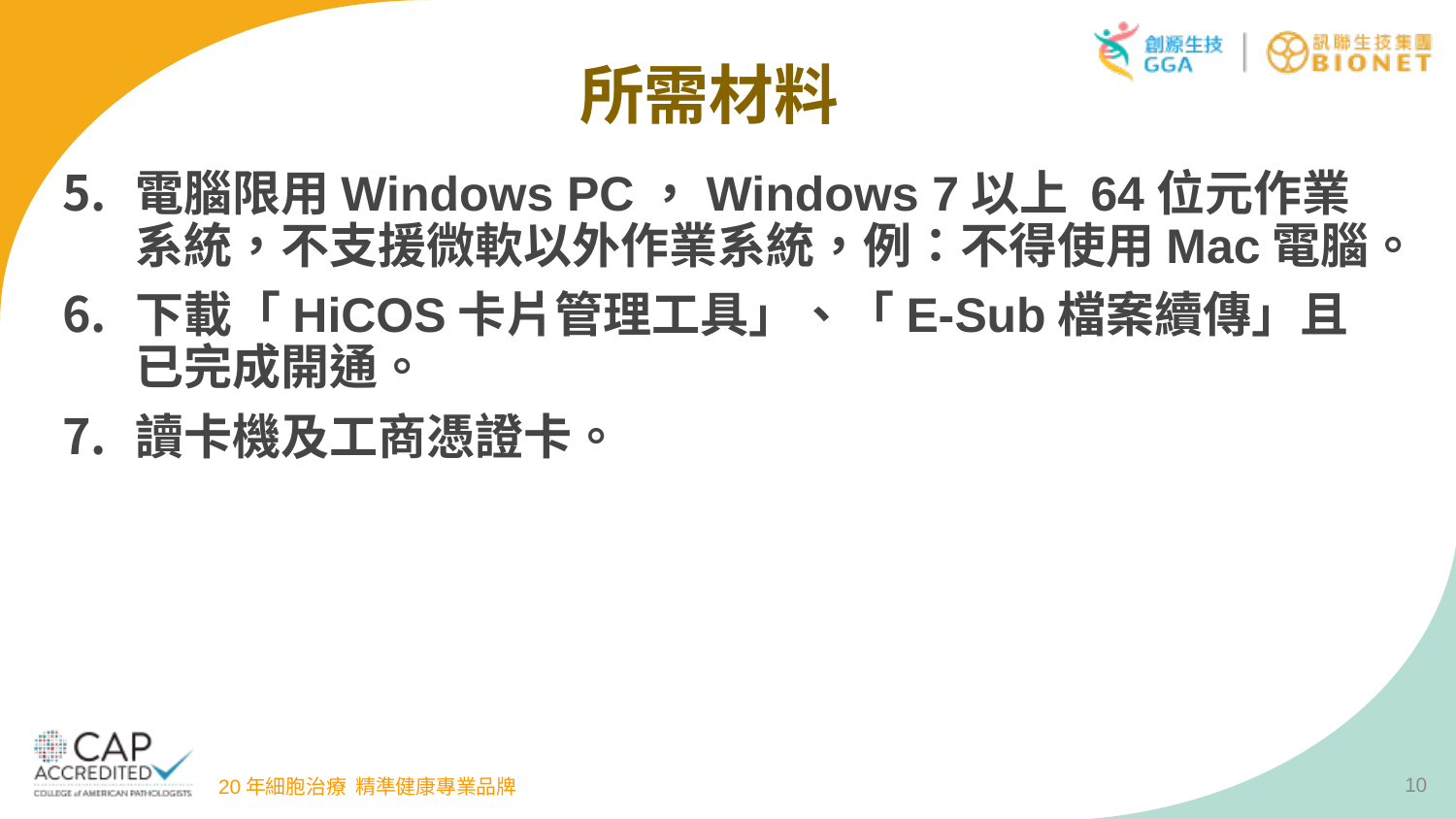

10
# 所需材料
電腦限用Windows PC，Windows 7以上 64位元作業系統，不支援微軟以外作業系統，例：不得使用Mac電腦。
下載「HiCOS卡片管理工具」、「E-Sub檔案續傳」且已完成開通。
讀卡機及工商憑證卡。